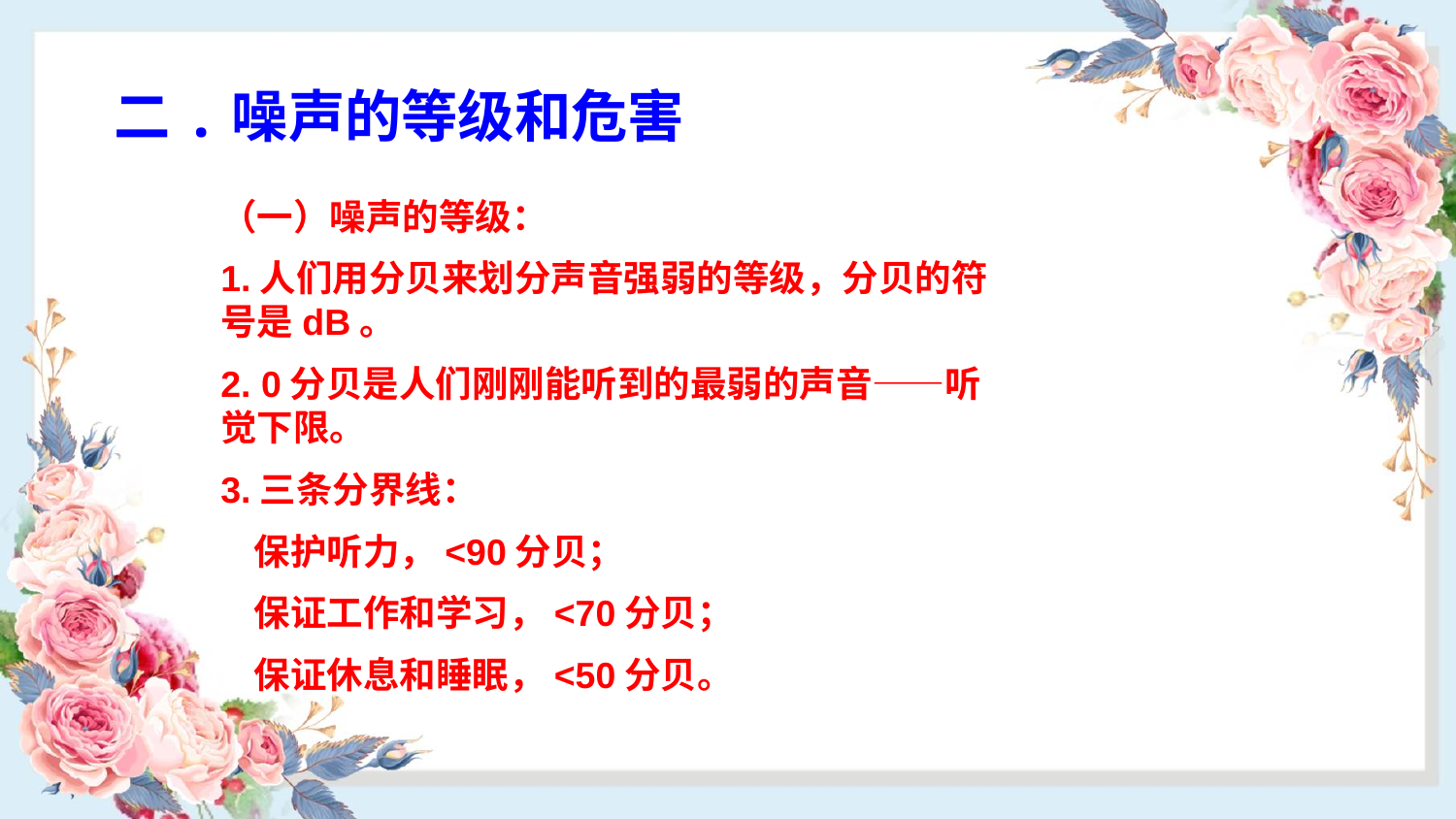

二.噪声的等级和危害

（一）噪声的等级：
1.人们用分贝来划分声音强弱的等级，分贝的符号是dB。
2. 0分贝是人们刚刚能听到的最弱的声音——听觉下限。
3.三条分界线：
   保护听力，<90分贝；
   保证工作和学习，<70分贝；
   保证休息和睡眠，<50分贝。